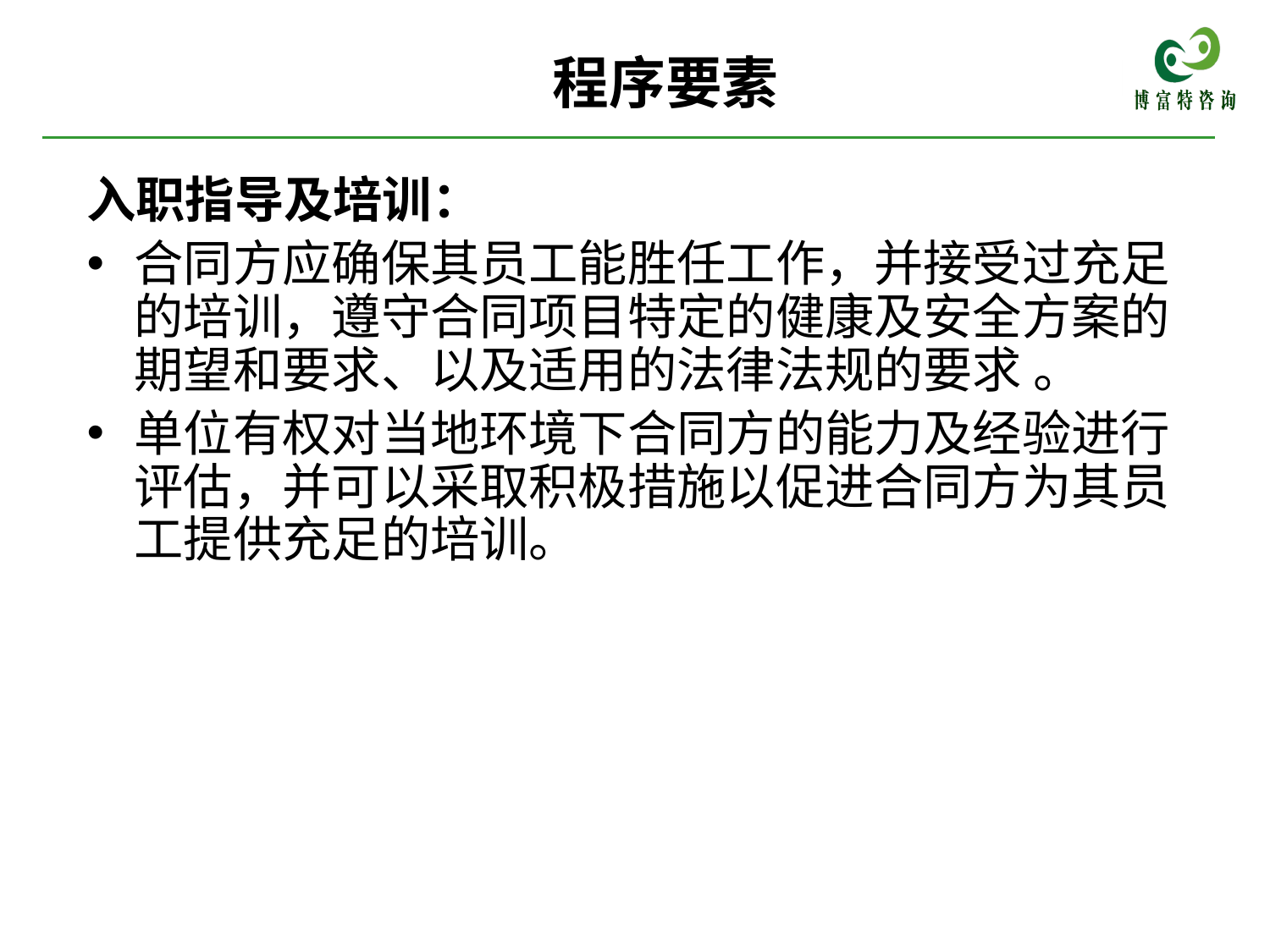

# 程序要素
入职指导及培训：
合同方应确保其员工能胜任工作，并接受过充足的培训，遵守合同项目特定的健康及安全方案的期望和要求、以及适用的法律法规的要求 。
单位有权对当地环境下合同方的能力及经验进行评估，并可以采取积极措施以促进合同方为其员工提供充足的培训。